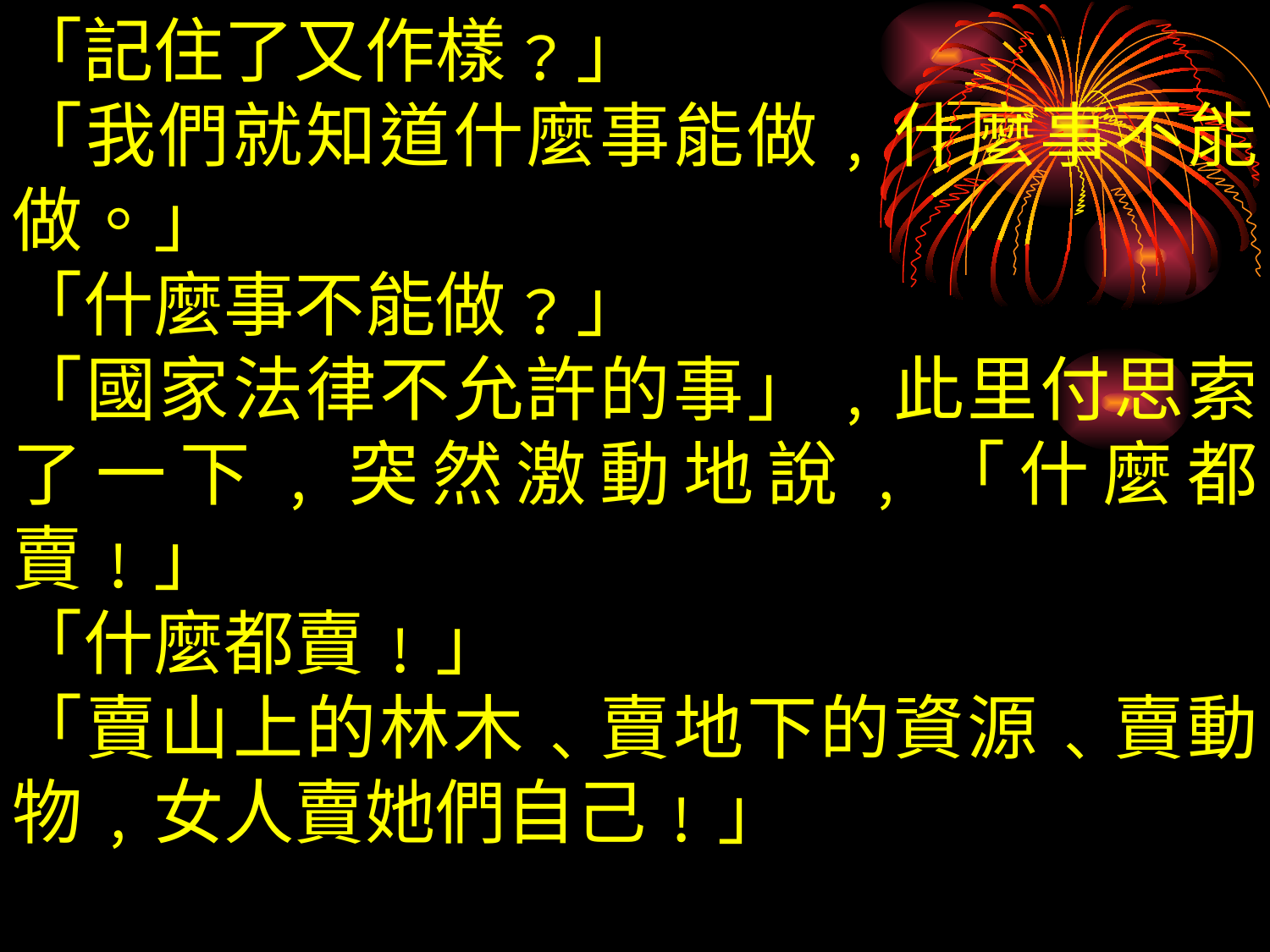

「記住了又作樣﹖」
「我們就知道什麼事能做﹐什麼事不能做。」
「什麼事不能做﹖」
「國家法律不允許的事」﹐此里付思索了一下﹐突然激動地說﹐「什麼都賣﹗」
「什麼都賣﹗」
「賣山上的林木﹑賣地下的資源﹑賣動物﹐女人賣她們自己﹗」